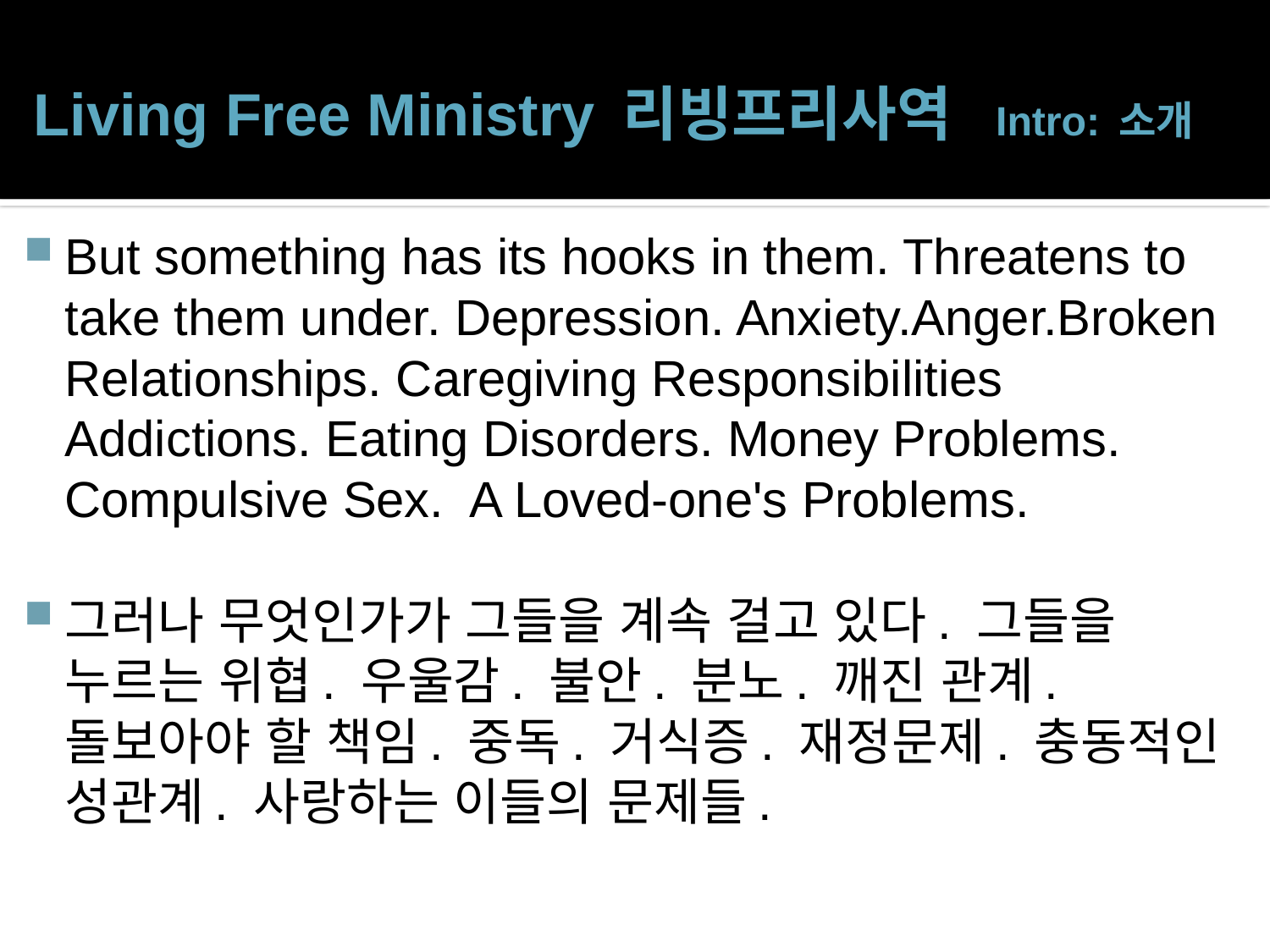

# Living Free Ministry 리빙프리사역  Intro: 소개
But something has its hooks in them. Threatens to take them under. Depression. Anxiety.Anger.Broken Relationships. Caregiving Responsibilities Addictions. Eating Disorders. Money Problems. Compulsive Sex.  A Loved-one's Problems.

그러나 무엇인가가 그들을 계속 걸고 있다. 그들을 누르는 위협. 우울감. 불안. 분노. 깨진 관계. 돌보아야 할 책임. 중독. 거식증. 재정문제. 충동적인 성관계. 사랑하는 이들의 문제들.